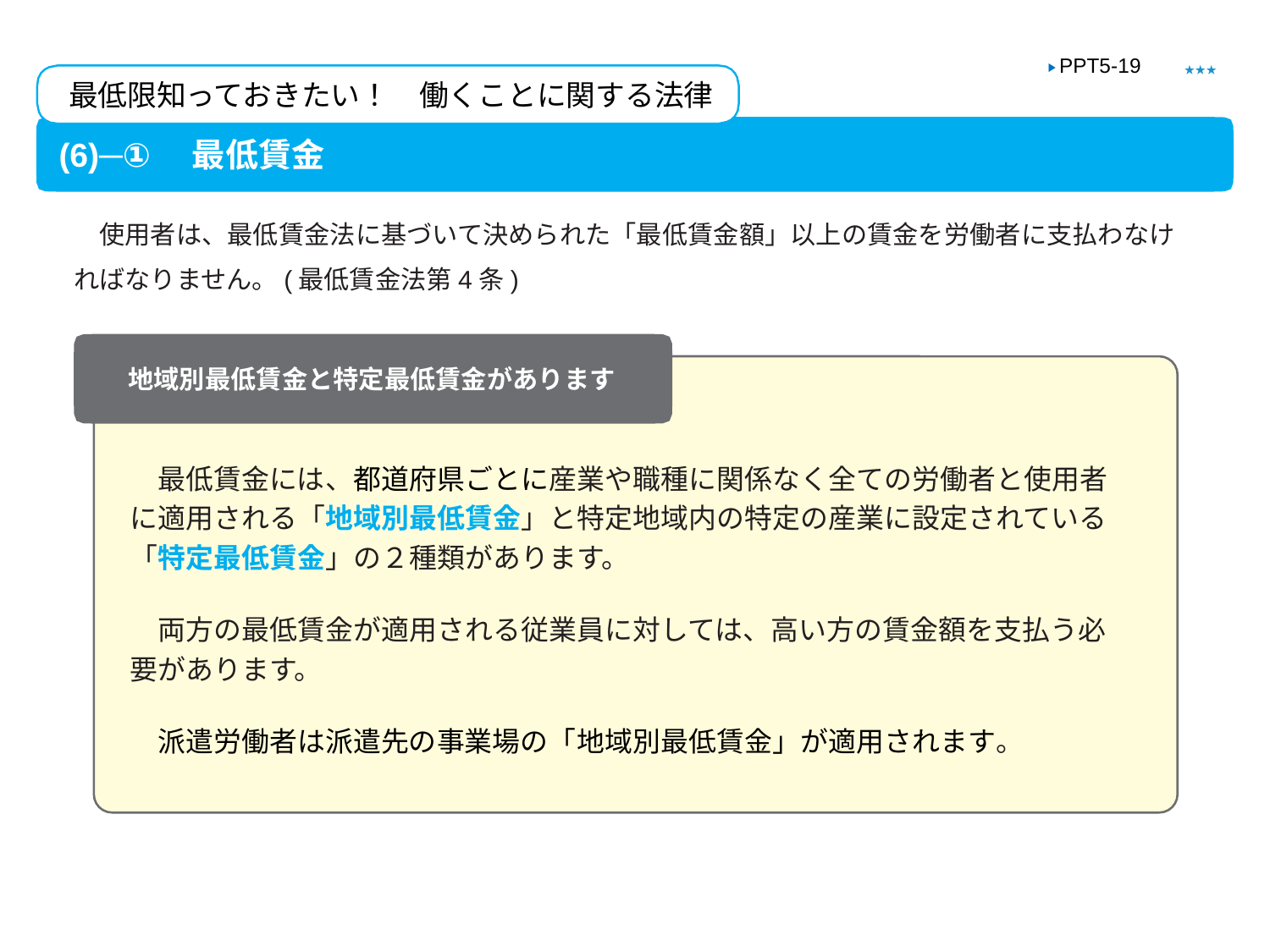

★★★
▶ PPT5-19

最低限知っておきたい！　働くことに関する法律

(6)─①　最低賃金
　使用者は、最低賃金法に基づいて決められた「最低賃金額」以上の賃金を労働者に支払わなければなりません。(最低賃金法第4条)

地域別最低賃金と特定最低賃金があります
　最低賃金には、都道府県ごとに産業や職種に関係なく全ての労働者と使用者に適用される「地域別最低賃金」と特定地域内の特定の産業に設定されている「特定最低賃金」の２種類があります。
　両方の最低賃金が適用される従業員に対しては、高い方の賃金額を支払う必要があります。
　派遣労働者は派遣先の事業場の「地域別最低賃金」が適用されます。